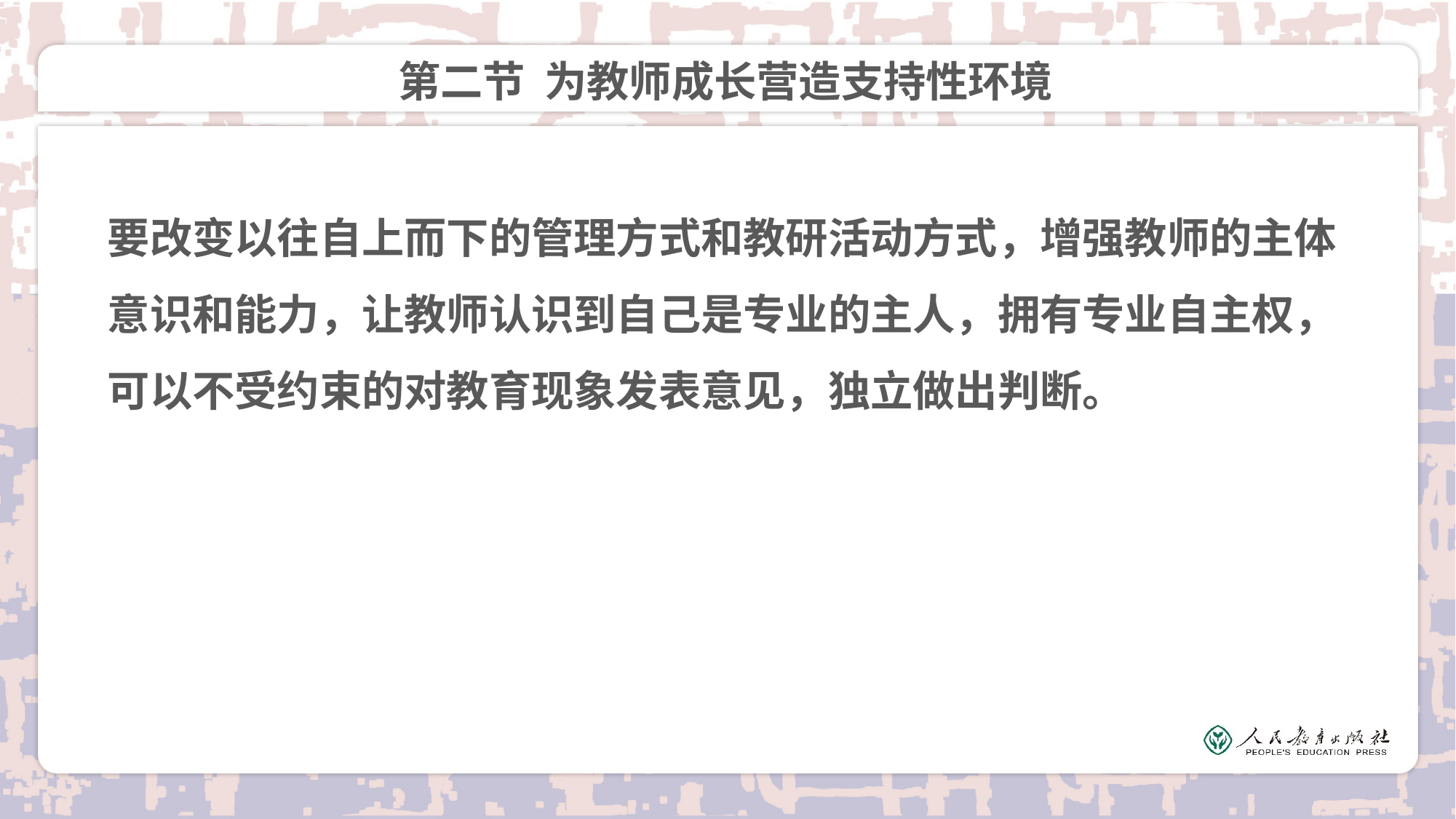

# 第二节  为教师成长营造支持性环境
要改变以往自上而下的管理方式和教研活动方式，增强教师的主体意识和能力，让教师认识到自己是专业的主人，拥有专业自主权，可以不受约束的对教育现象发表意见，独立做出判断。